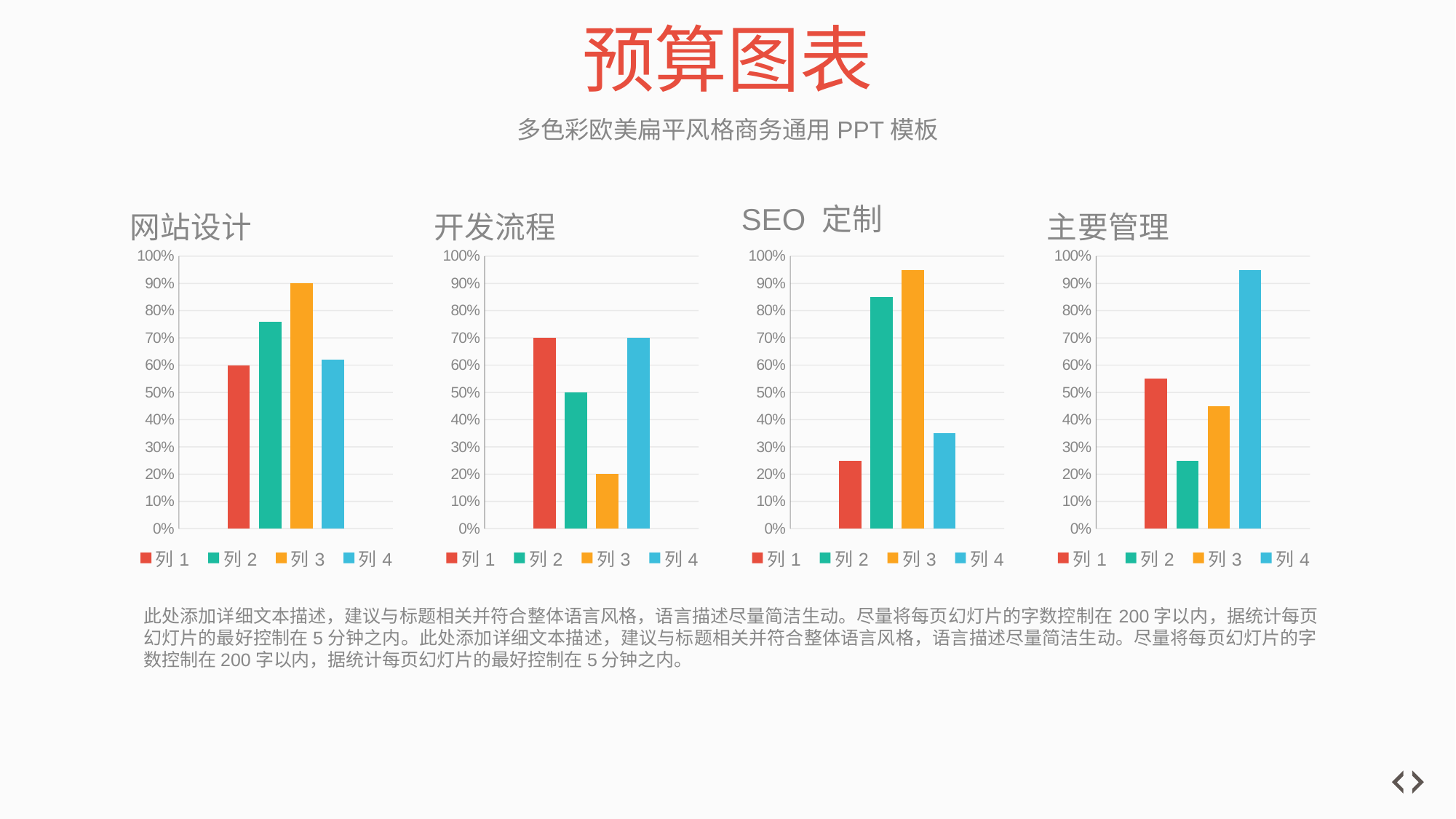

# 预算图表
多色彩欧美扁平风格商务通用PPT模板

### Chart: 网站设计

| Category | 列1 | 列2 | 列3 | 列4 |
|---|---|---|---|---|
| 标题 | 0.6 | 0.76 | 0.9 | 0.62 |

### Chart: 开发流程

| Category | 列1 | 列2 | 列3 | 列4 |
|---|---|---|---|---|
| 标题 | 0.7 | 0.5 | 0.2 | 0.7 |

### Chart: SEO 定制

| Category | 列1 | 列2 | 列3 | 列4 |
|---|---|---|---|---|
|  | 0.25 | 0.85 | 0.95 | 0.35 |

### Chart: 主要管理

| Category | 列1 | 列2 | 列3 | 列4 |
|---|---|---|---|---|
| 标题 | 0.55 | 0.25 | 0.45 | 0.95 |
此处添加详细文本描述，建议与标题相关并符合整体语言风格，语言描述尽量简洁生动。尽量将每页幻灯片的字数控制在200字以内，据统计每页幻灯片的最好控制在5分钟之内。此处添加详细文本描述，建议与标题相关并符合整体语言风格，语言描述尽量简洁生动。尽量将每页幻灯片的字数控制在200字以内，据统计每页幻灯片的最好控制在5分钟之内。
29